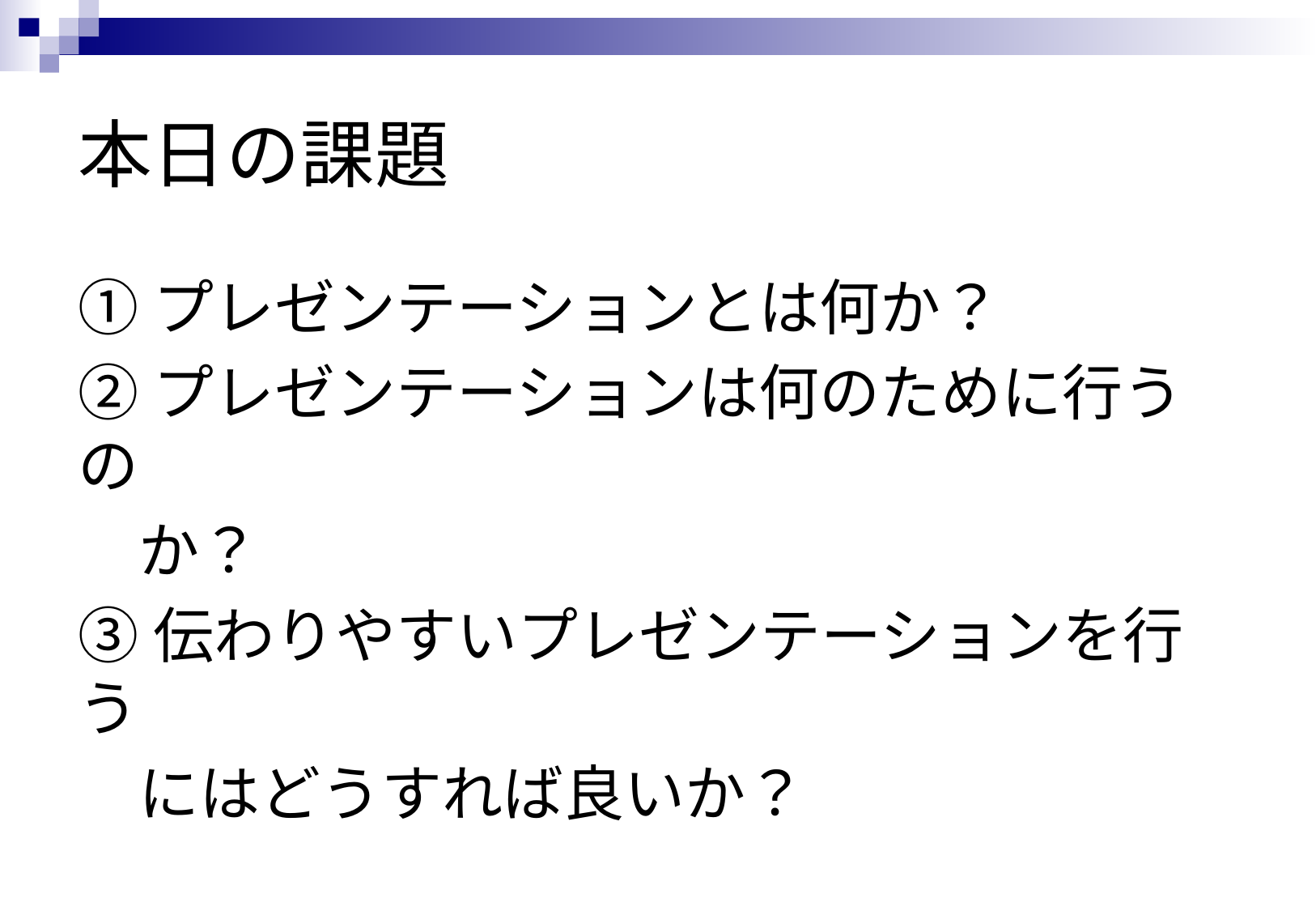

# 本日の課題
①プレゼンテーションとは何か？
②プレゼンテーションは何のために行うの
　か？
③伝わりやすいプレゼンテーションを行う
　にはどうすれば良いか？